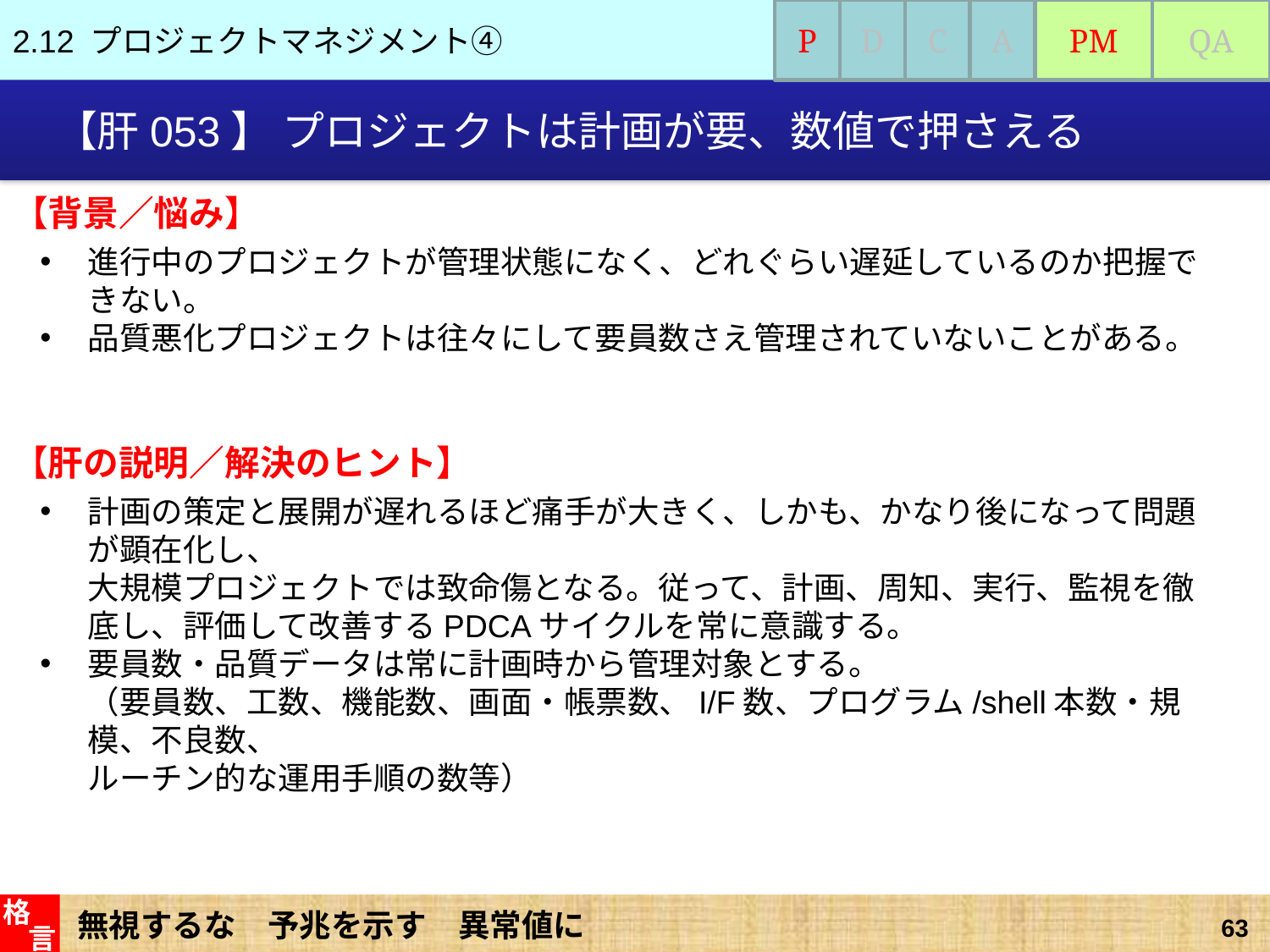

2.12 プロジェクトマネジメント④
P
D
C
A
PM
QA
# 【肝053】 プロジェクトは計画が要、数値で押さえる
【背景／悩み】
進行中のプロジェクトが管理状態になく、どれぐらい遅延しているのか把握できない。
品質悪化プロジェクトは往々にして要員数さえ管理されていないことがある。
【肝の説明／解決のヒント】
計画の策定と展開が遅れるほど痛手が大きく、しかも、かなり後になって問題が顕在化し、
大規模プロジェクトでは致命傷となる。従って、計画、周知、実行、監視を徹底し、評価して改善するPDCAサイクルを常に意識する。
要員数・品質データは常に計画時から管理対象とする。
（要員数、工数、機能数、画面・帳票数、I/F数、プログラム/shell本数・規模、不良数、
ルーチン的な運用手順の数等）
無視するな　予兆を示す　異常値に
格
言
63